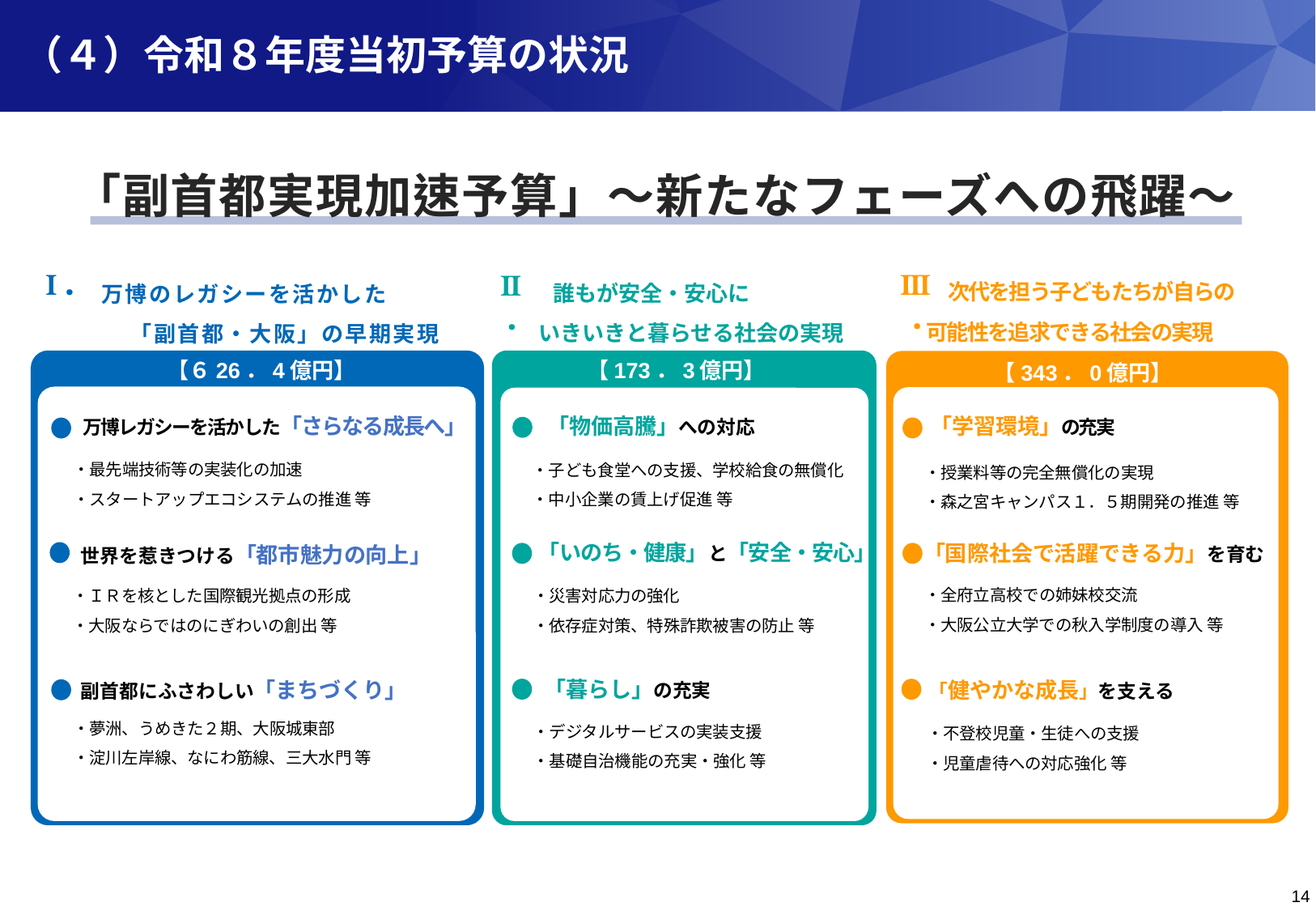

（４）令和８年度当初予算の状況
「副首都実現加速予算」～新たなフェーズへの飛躍～

　　 次代を担う子どもたちが自らの
         可能性を追求できる社会の実現
　　誰もが安全・安心に
      いきいきと暮らせる社会の実現
　　万博のレガシーを活かした
　　「副首都・大阪」の早期実現
Ⅲ.
Ⅰ.
Ⅱ.
【６26．4億円】

【173．3億円】
【343．0億円】
「物価高騰」への対応
「学習環境」の充実
万博レガシーを活かした「さらなる成長へ」

・最先端技術等の実装化の加速
・スタートアップエコシステムの推進 等
・子ども食堂への支援、学校給食の無償化
・中小企業の賃上げ促進 等
・授業料等の完全無償化の実現
・森之宮キャンパス１．５期開発の推進 等
・最先端技術等の実装化の加速 等
「いのち・健康」と「安全・安心」
「国際社会で活躍できる力」を育む
世界を惹きつける「都市魅力の向上」

・全府立高校での姉妹校交流
・大阪公立大学での秋入学制度の導入 等
・ＩＲを核とした国際観光拠点の形成
・大阪ならではのにぎわいの創出 等
・災害対応力の強化
・依存症対策、特殊詐欺被害の防止 等
 「暮らし」の充実
副首都にふさわしい「まちづくり」
「健やかな成長」を支える

・夢洲、うめきた２期、大阪城東部
・淀川左岸線、なにわ筋線、三大水門 等
・デジタルサービスの実装支援
・基礎自治機能の充実・強化 等
・不登校児童・生徒への支援
・児童虐待への対応強化 等
14